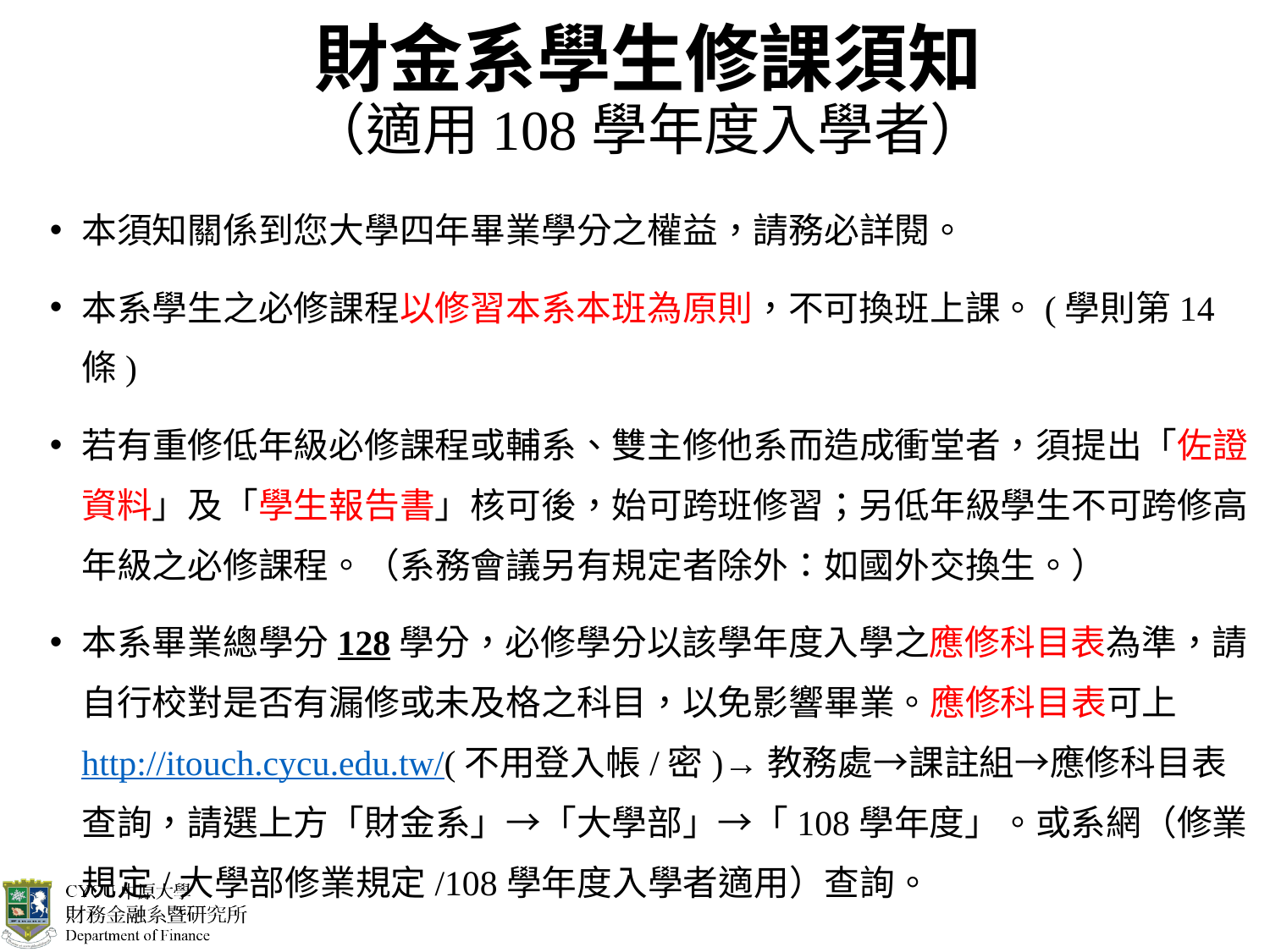

# 財金系學生修課須知 （適用108學年度入學者）
本須知關係到您大學四年畢業學分之權益，請務必詳閱。
本系學生之必修課程以修習本系本班為原則，不可換班上課。(學則第14條)
若有重修低年級必修課程或輔系、雙主修他系而造成衝堂者，須提出「佐證資料」及「學生報告書」核可後，始可跨班修習；另低年級學生不可跨修高年級之必修課程。（系務會議另有規定者除外：如國外交換生。）
本系畢業總學分128學分，必修學分以該學年度入學之應修科目表為準，請自行校對是否有漏修或未及格之科目，以免影響畢業。應修科目表可上http://itouch.cycu.edu.tw/(不用登入帳/密)→教務處→課註組→應修科目表查詢，請選上方「財金系」→「大學部」→「108學年度」。或系網（修業規定/大學部修業規定/108學年度入學者適用）查詢。